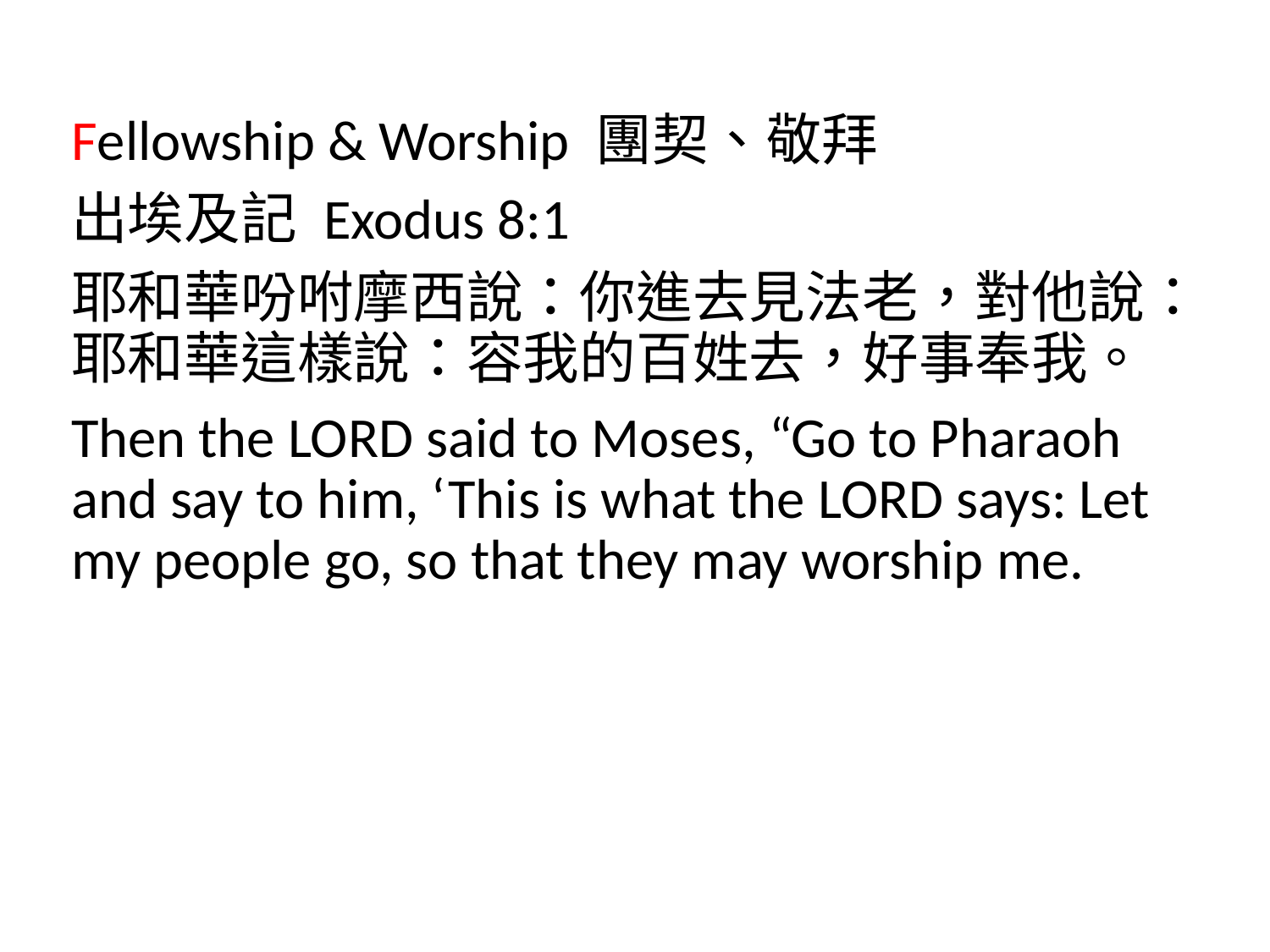

Fellowship & Worship 團契、敬拜
出埃及記 Exodus 8:1
耶和華吩咐摩西說：你進去見法老，對他說：耶和華這樣說：容我的百姓去，好事奉我。
Then the Lord said to Moses, “Go to Pharaoh and say to him, ‘This is what the Lord says: Let my people go, so that they may worship me.